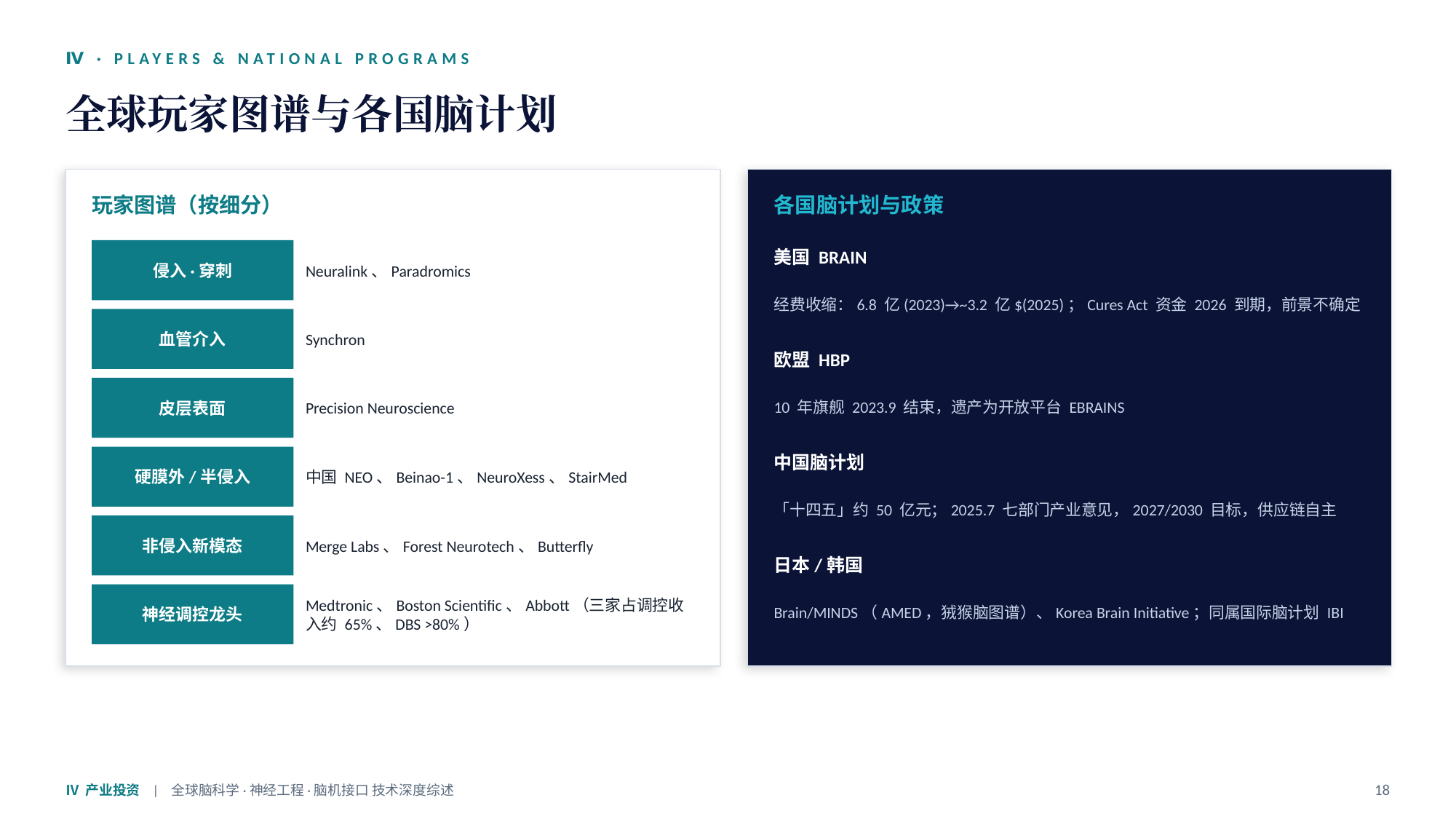

Ⅳ · PLAYERS & NATIONAL PROGRAMS
全球玩家图谱与各国脑计划

玩家图谱（按细分）
各国脑计划与政策
侵入·穿刺
Neuralink、Paradromics
美国 BRAIN
经费收缩：6.8 亿(2023)→~3.2 亿$(2025)；Cures Act 资金 2026 到期，前景不确定
血管介入
Synchron
欧盟 HBP
10 年旗舰 2023.9 结束，遗产为开放平台 EBRAINS
皮层表面
Precision Neuroscience
中国脑计划
硬膜外/半侵入
中国 NEO、Beinao-1、NeuroXess、StairMed
「十四五」约 50 亿元；2025.7 七部门产业意见，2027/2030 目标，供应链自主
非侵入新模态
Merge Labs、Forest Neurotech、Butterfly
日本/韩国
Brain/MINDS（AMED，狨猴脑图谱）、Korea Brain Initiative；同属国际脑计划 IBI
神经调控龙头
Medtronic、Boston Scientific、Abbott（三家占调控收入约 65%、DBS >80%）
Ⅳ 产业投资   |   全球脑科学·神经工程·脑机接口 技术深度综述
18